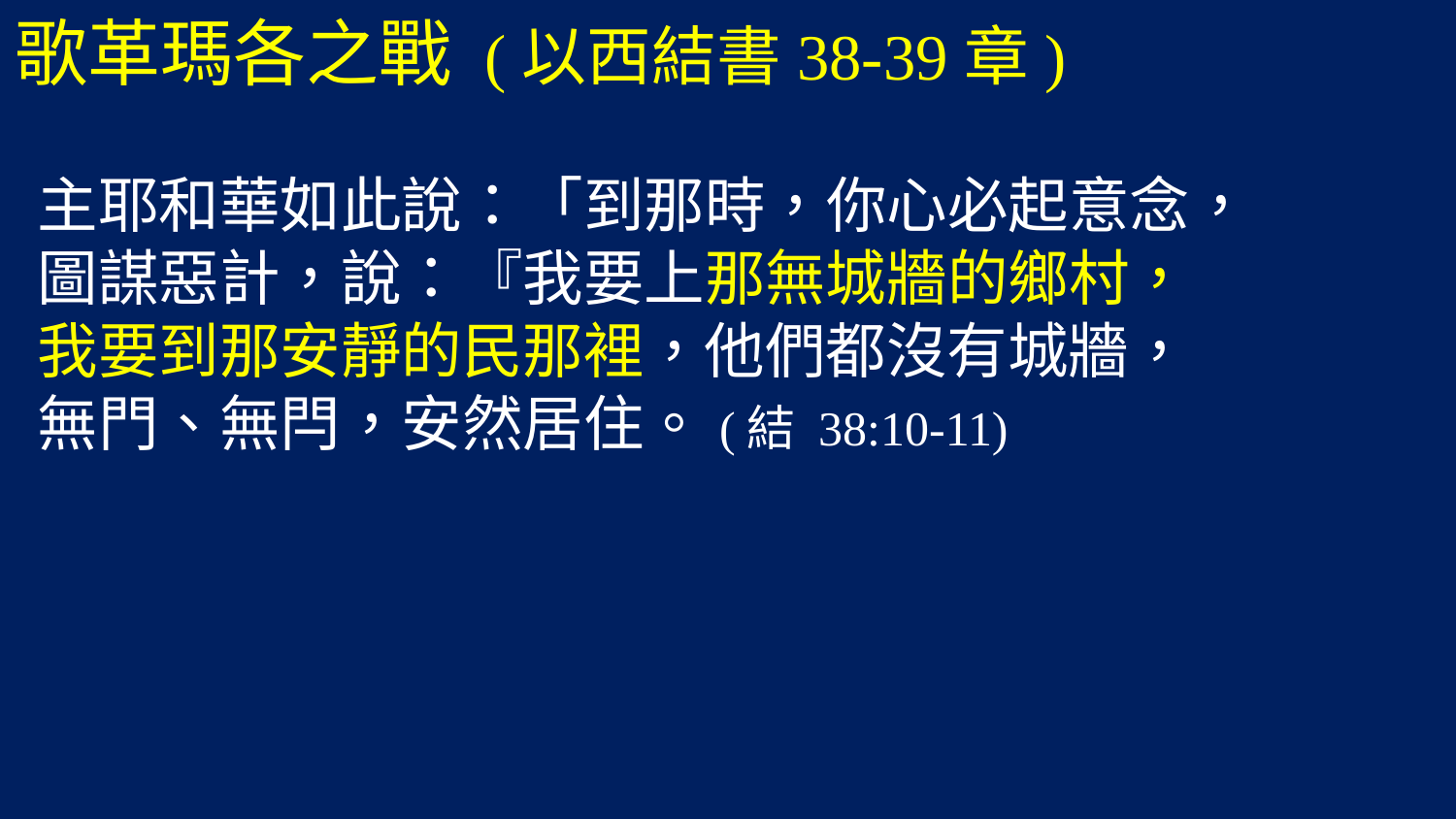

歌革瑪各之戰 (以西結書38-39章)

主耶和華如此說：「到那時，你心必起意念，
圖謀惡計，說：『我要上那無城牆的鄉村，
我要到那安靜的民那裡，他們都沒有城牆，
無門、無閂，安然居住。(結 38:10-11)